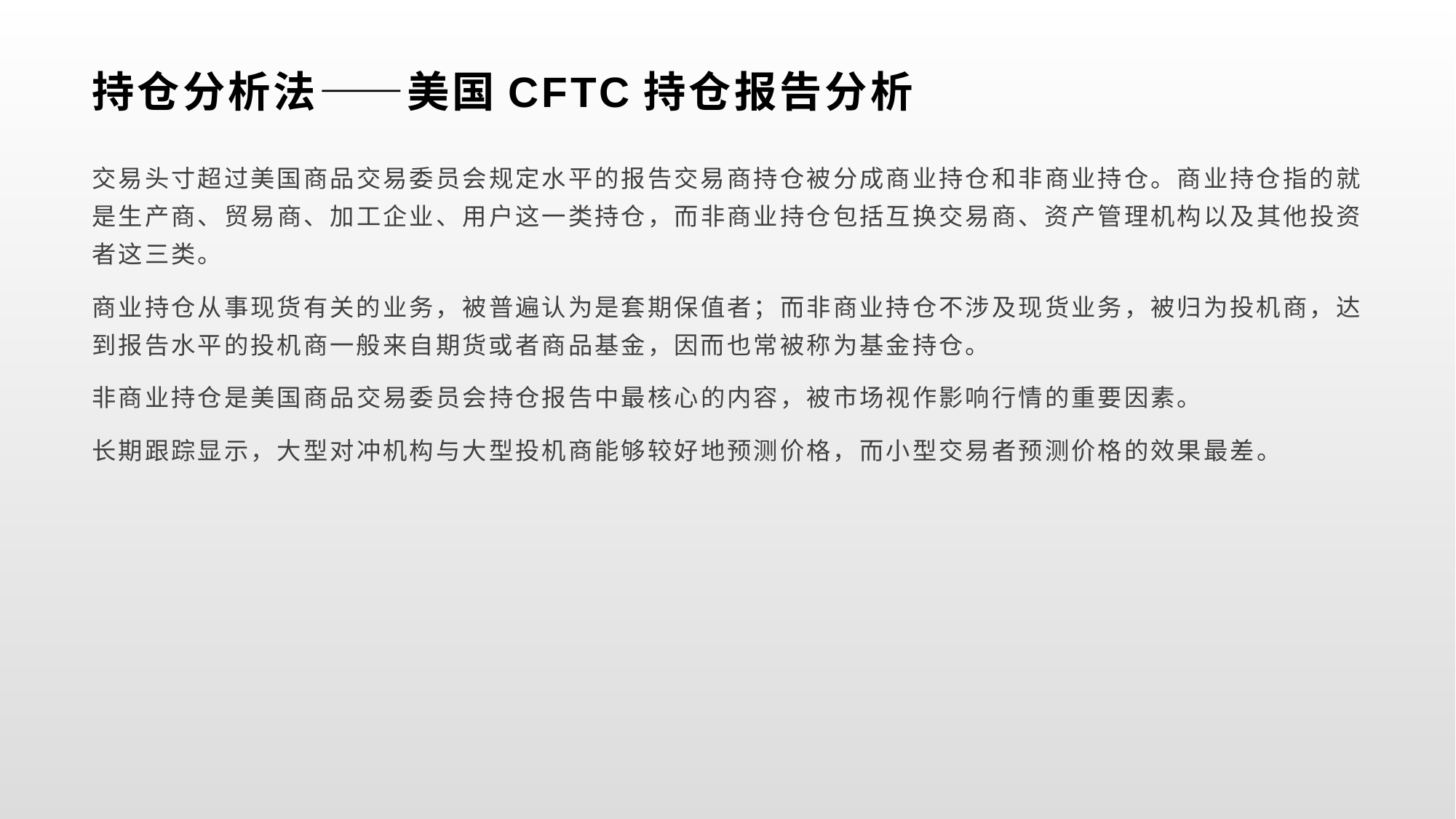

# 持仓分析法——美国CFTC持仓报告分析
交易头寸超过美国商品交易委员会规定水平的报告交易商持仓被分成商业持仓和非商业持仓。商业持仓指的就是生产商、贸易商、加工企业、用户这一类持仓，而非商业持仓包括互换交易商、资产管理机构以及其他投资者这三类。
商业持仓从事现货有关的业务，被普遍认为是套期保值者；而非商业持仓不涉及现货业务，被归为投机商，达到报告水平的投机商一般来自期货或者商品基金，因而也常被称为基金持仓。
非商业持仓是美国商品交易委员会持仓报告中最核心的内容，被市场视作影响行情的重要因素。
长期跟踪显示，大型对冲机构与大型投机商能够较好地预测价格，而小型交易者预测价格的效果最差。